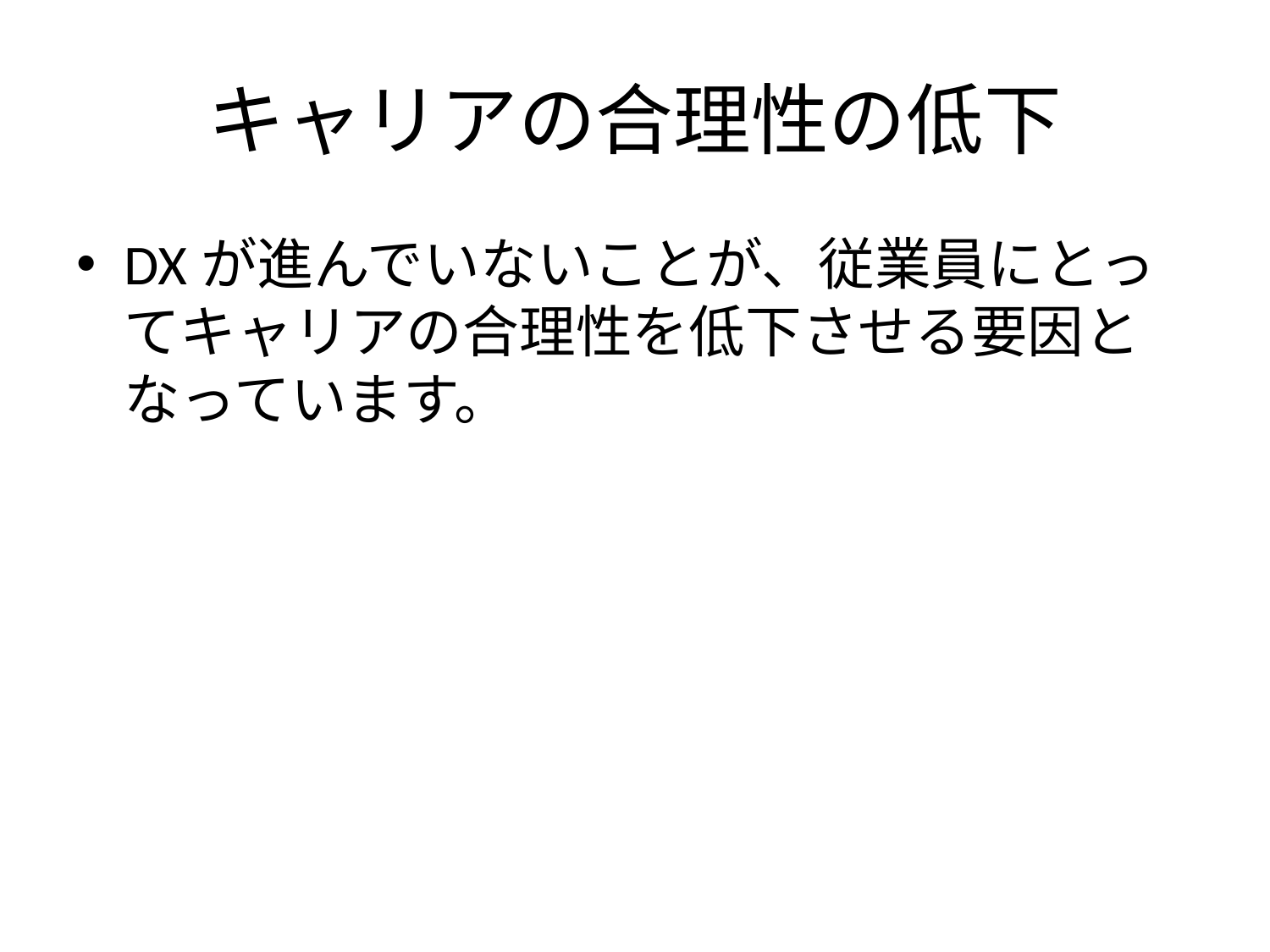

# キャリアの合理性の低下
DXが進んでいないことが、従業員にとってキャリアの合理性を低下させる要因となっています。